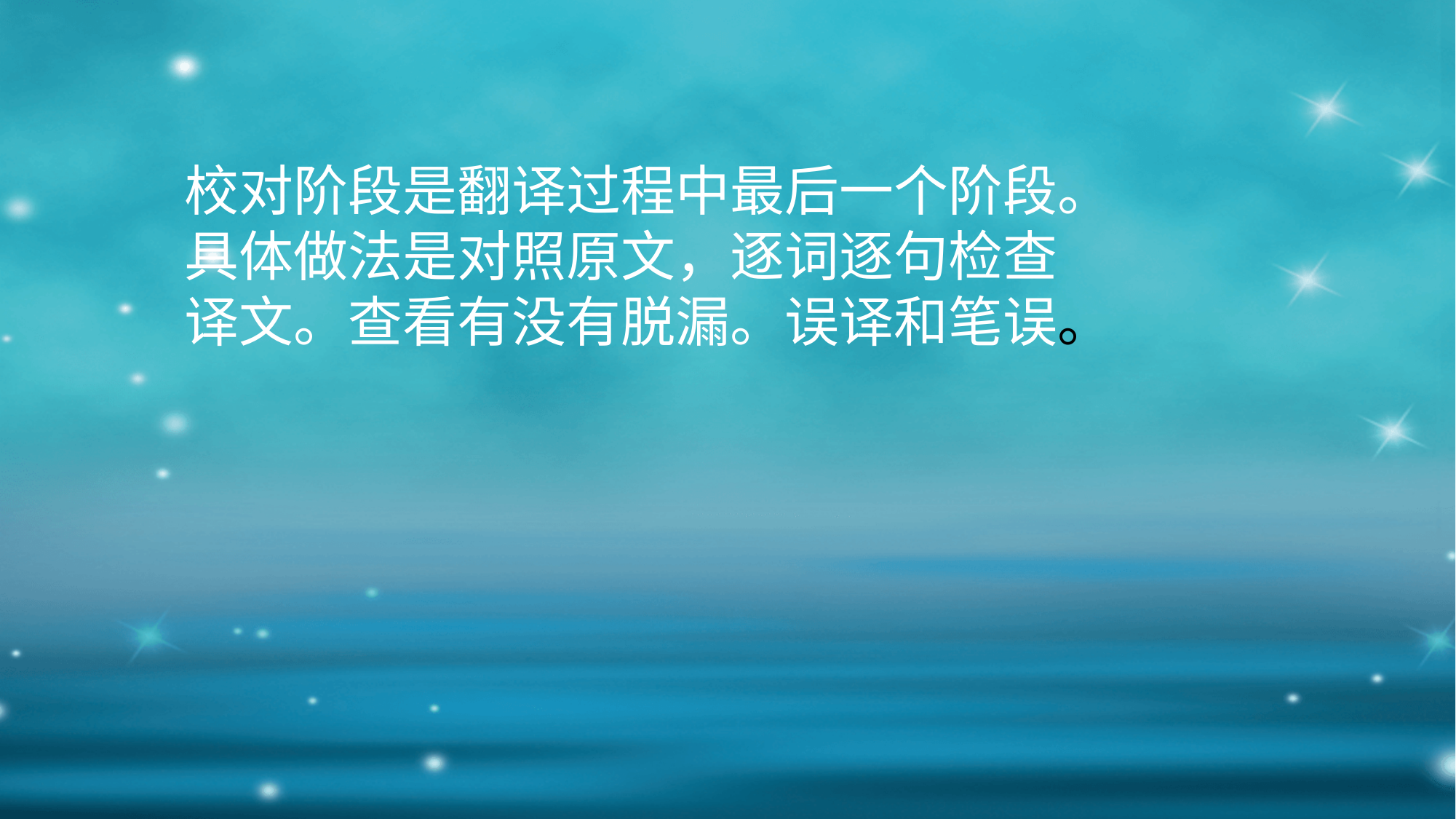

校对阶段是翻译过程中最后一个阶段。具体做法是对照原文，逐词逐句检查译文。查看有没有脱漏。误译和笔误。